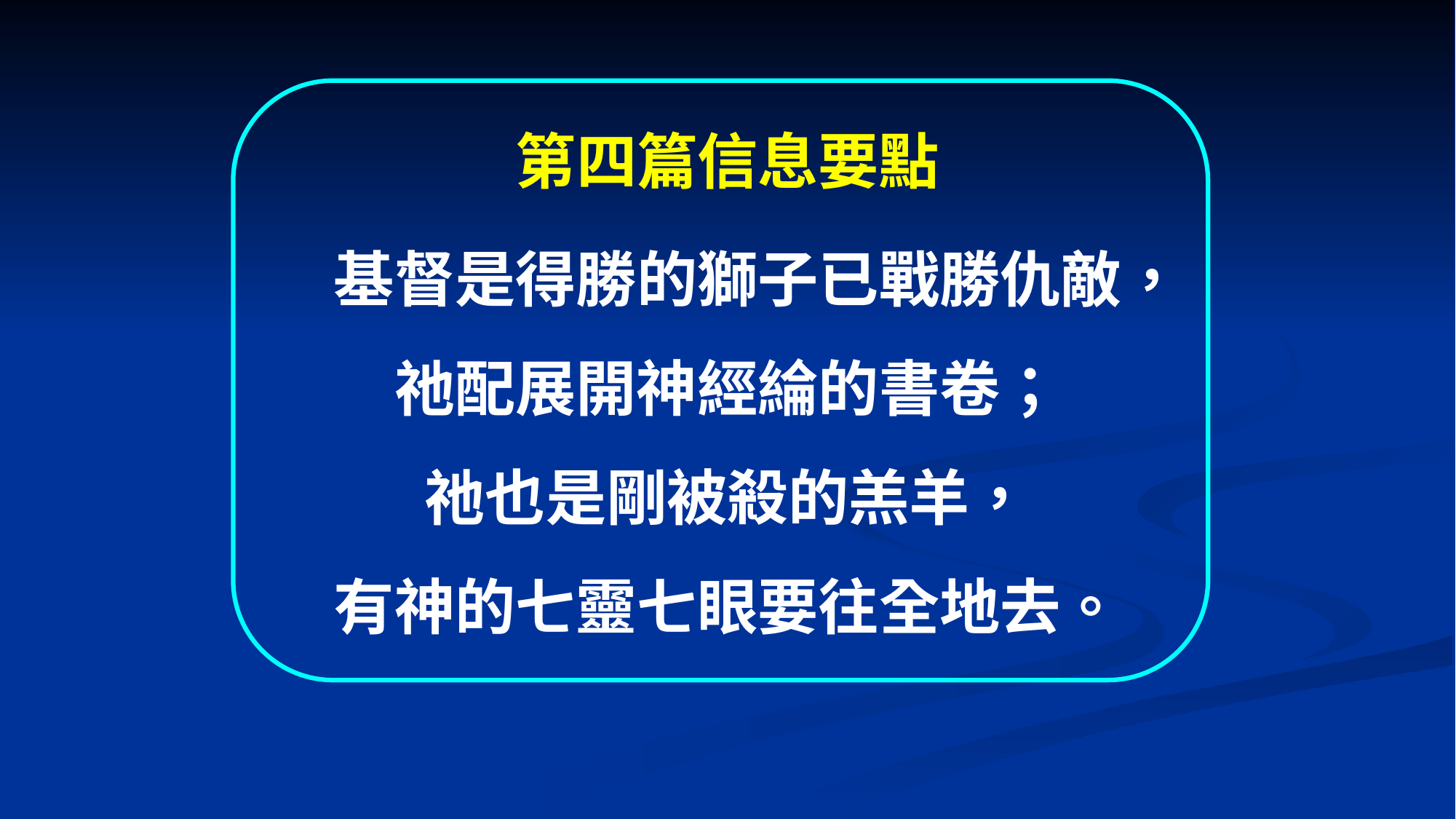

第四篇信息要點
基督是得勝的獅子已戰勝仇敵，
祂配展開神經綸的書卷；
祂也是剛被殺的羔羊，
有神的七靈七眼要往全地去。